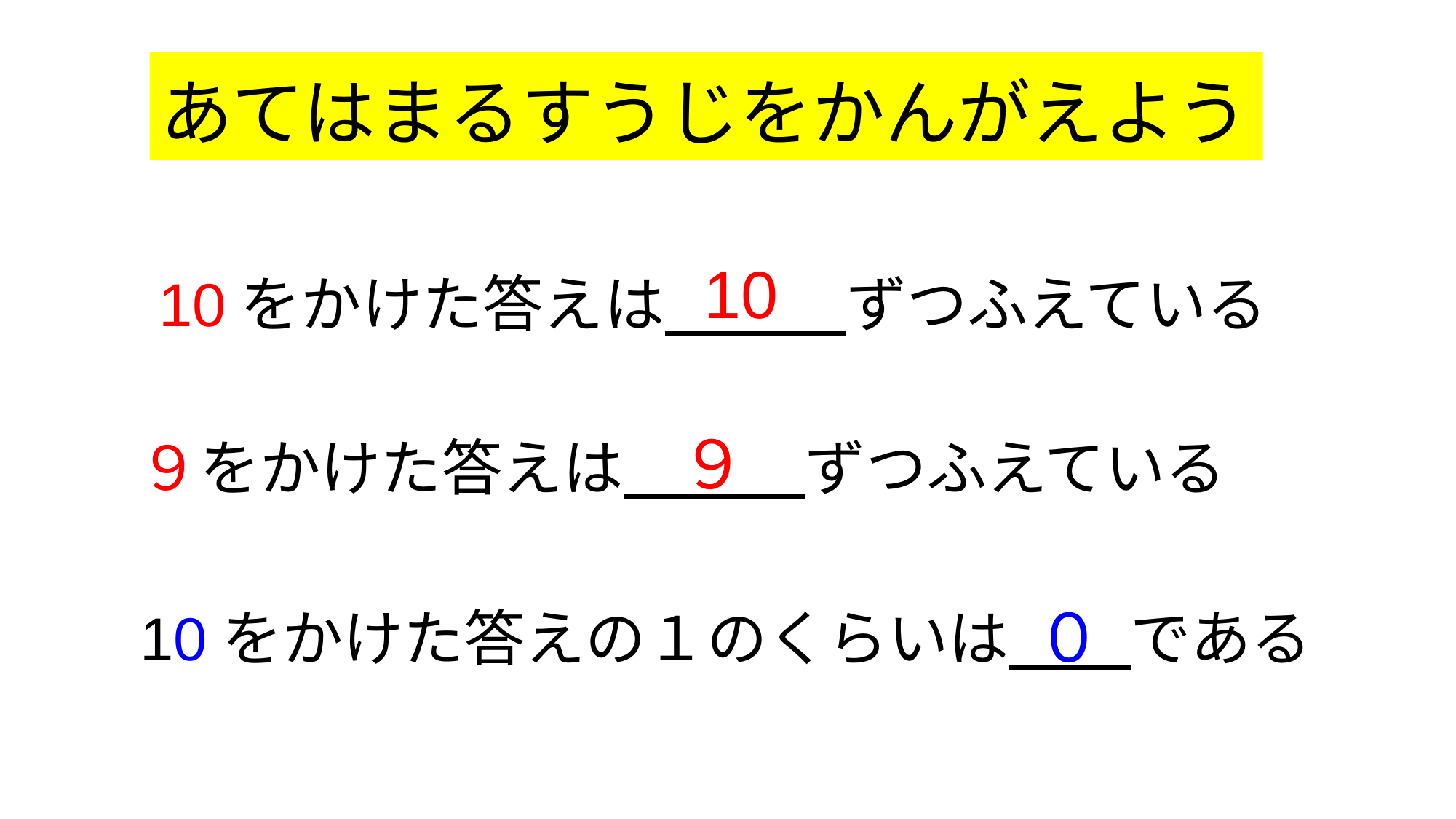

あてはまるすうじをかんがえよう
10
10をかけた答えは　　　ずつふえている
９
９をかけた答えは　　　ずつふえている
０
10をかけた答えの１のくらいは　　である